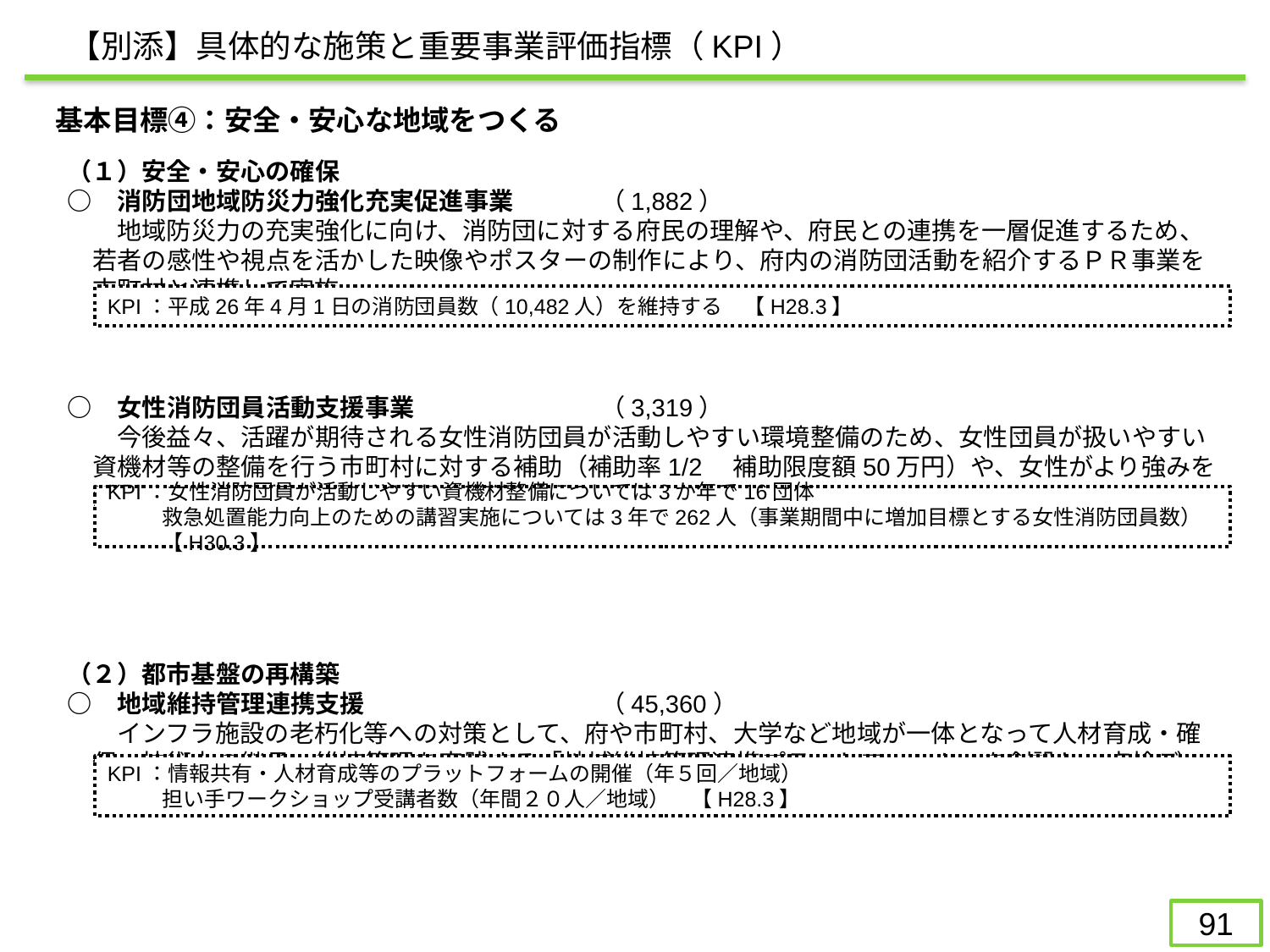

【別添】具体的な施策と重要事業評価指標（KPI）
　基本目標④：安全・安心な地域をつくる
（１）安全・安心の確保
○	　消防団地域防災力強化充実促進事業	（1,882）
　　地域防災力の充実強化に向け、消防団に対する府民の理解や、府民との連携を一層促進するため、若者の感性や視点を活かした映像やポスターの制作により、府内の消防団活動を紹介するＰＲ事業を市町村と連携して実施。

○	　女性消防団員活動支援事業		（3,319）
　　今後益々、活躍が期待される女性消防団員が活動しやすい環境整備のため、女性団員が扱いやすい資機材等の整備を行う市町村に対する補助（補助率1/2　補助限度額50万円）や、女性がより強みを活かせる救命救急の指導者講習を開催。

（２）都市基盤の再構築
○	　地域維持管理連携支援		（45,360）
　　インフラ施設の老朽化等への対策として、府や市町村、大学など地域が一体となって人材育成・確保、技術力の継承、維持管理を実践する「地域維持管理連携プラットフォーム」を創設し、点検データの収集・整理等を行う。

KPI：平成26年4月1日の消防団員数（10,482人）を維持する　【H28.3】
KPI：女性消防団員が活動しやすい資機材整備については3か年で16団体
救急処置能力向上のための講習実施については3年で262人（事業期間中に増加目標とする女性消防団員数）【H30.3】
KPI：情報共有・人材育成等のプラットフォームの開催（年５回／地域）
担い手ワークショップ受講者数（年間２０人／地域）　【H28.3】
91